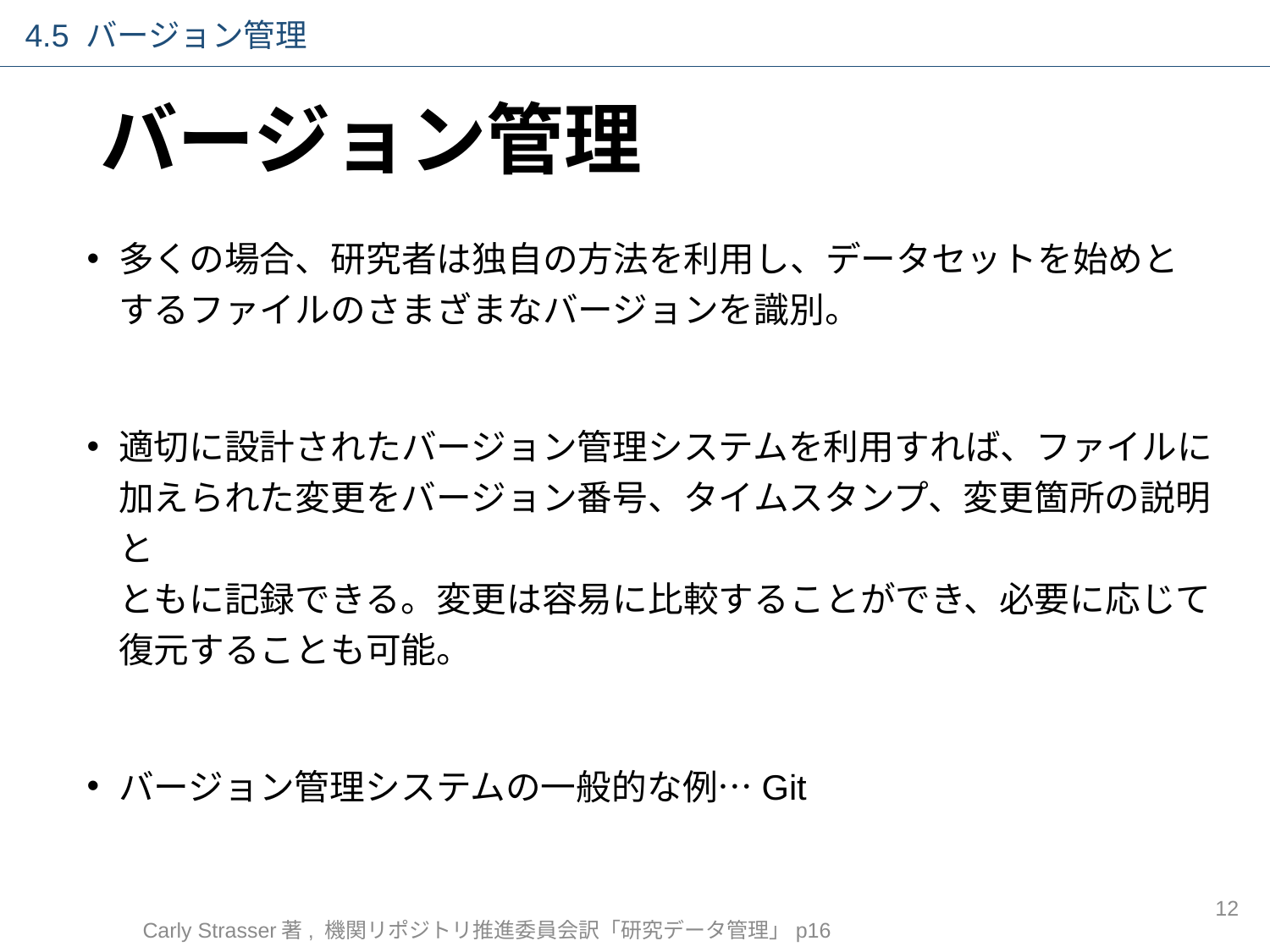

4.5 バージョン管理
# バージョン管理
多くの場合、研究者は独自の方法を利用し、データセットを始めと
するファイルのさまざまなバージョンを識別。

適切に設計されたバージョン管理システムを利用すれば、ファイルに加えられた変更をバージョン番号、タイムスタンプ、変更箇所の説明と
ともに記録できる。変更は容易に比較することができ、必要に応じて
復元することも可能。

バージョン管理システムの一般的な例…Git
12
Carly Strasser著, 機関リポジトリ推進委員会訳「研究データ管理」p16